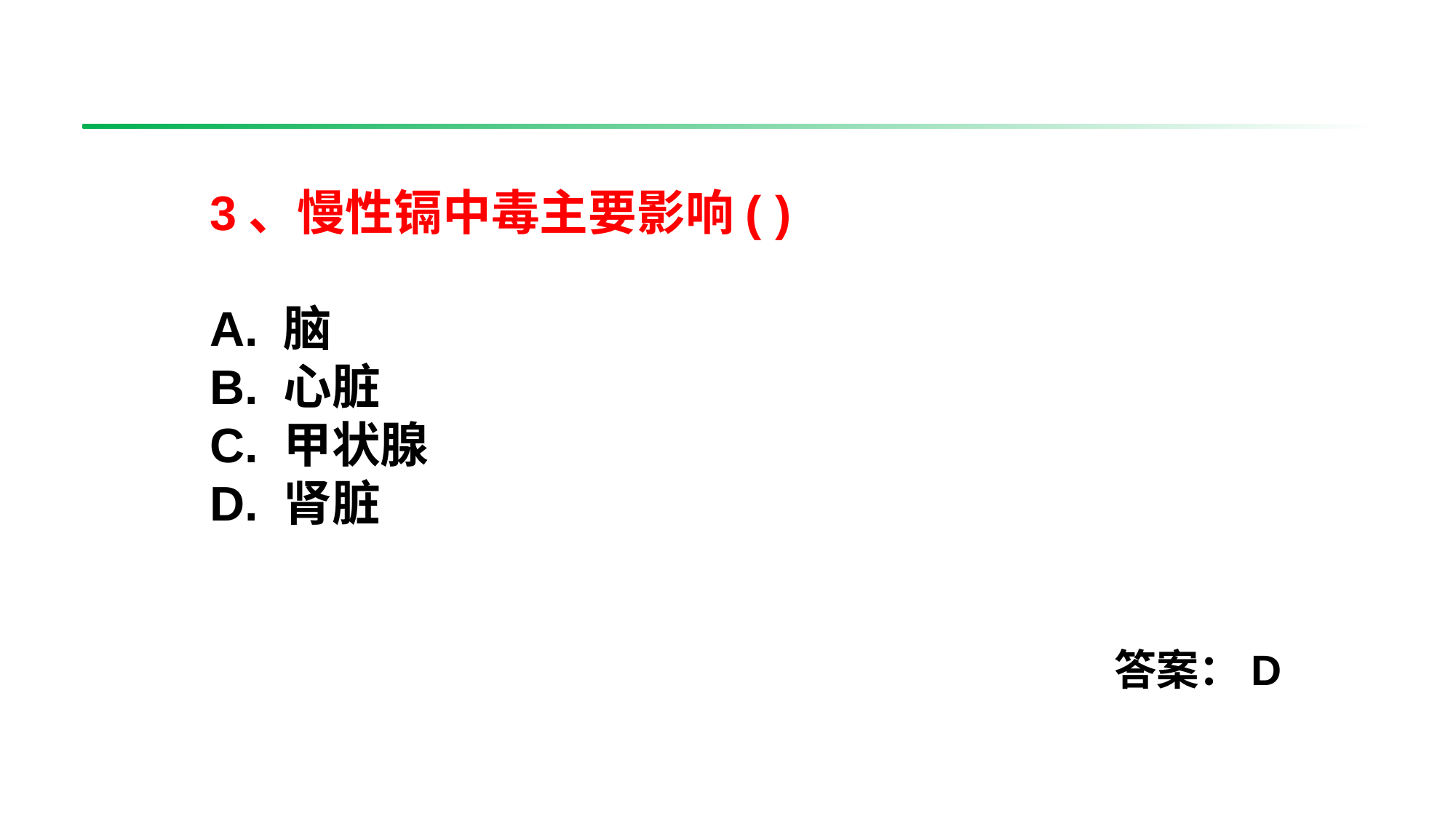

3、慢性镉中毒主要影响( )

A. 脑
B. 心脏
C. 甲状腺
D. 肾脏

答案：D